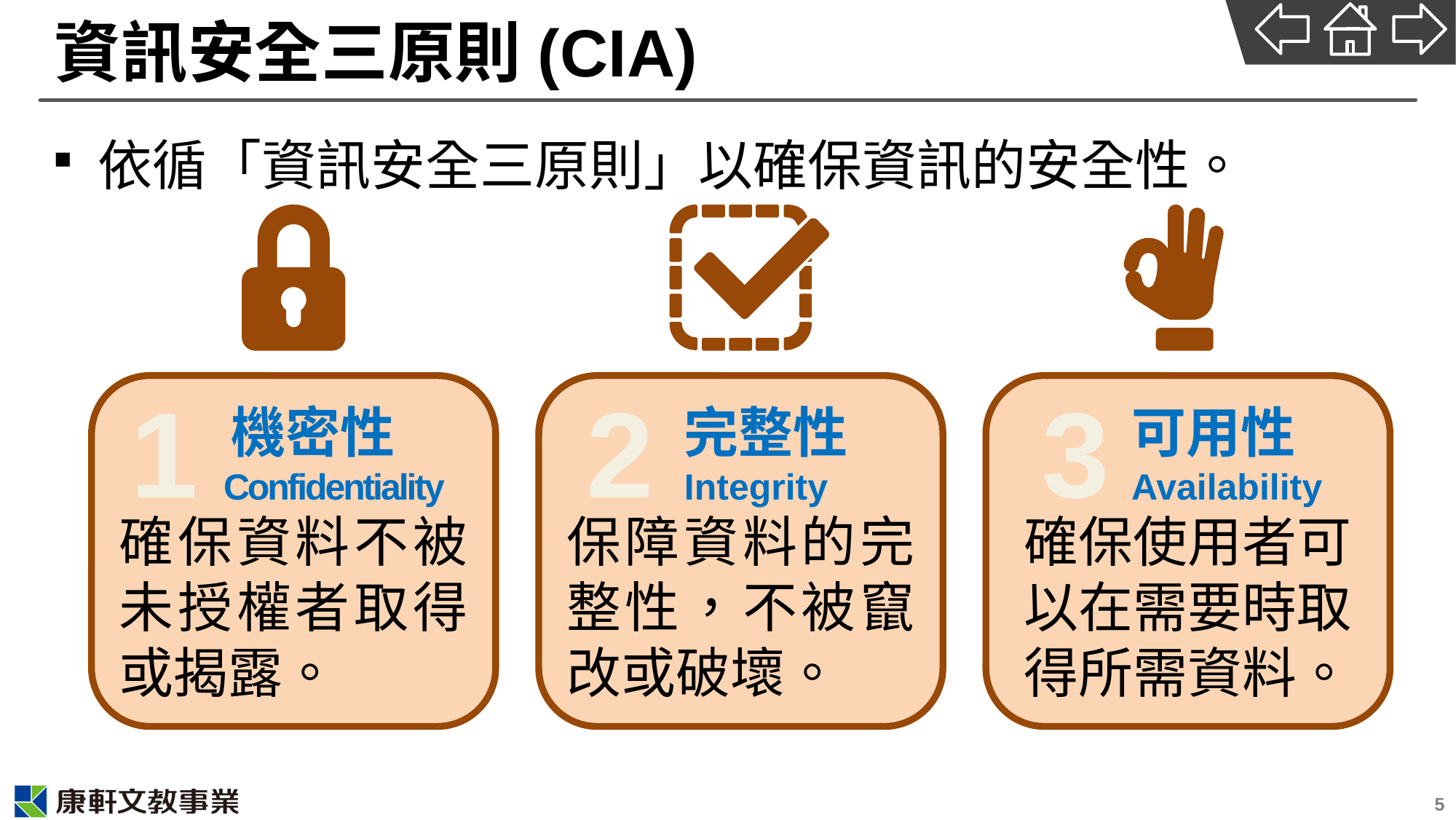

# 資訊安全三原則(CIA)
依循「資訊安全三原則」以確保資訊的安全性。

1
 機密性
  Confidentiality
確保資料不被未授權者取得或揭露。
2
完整性
Integrity
保障資料的完整性，不被竄改或破壞。
3
可用性
Availability
確保使用者可以在需要時取得所需資料。
5